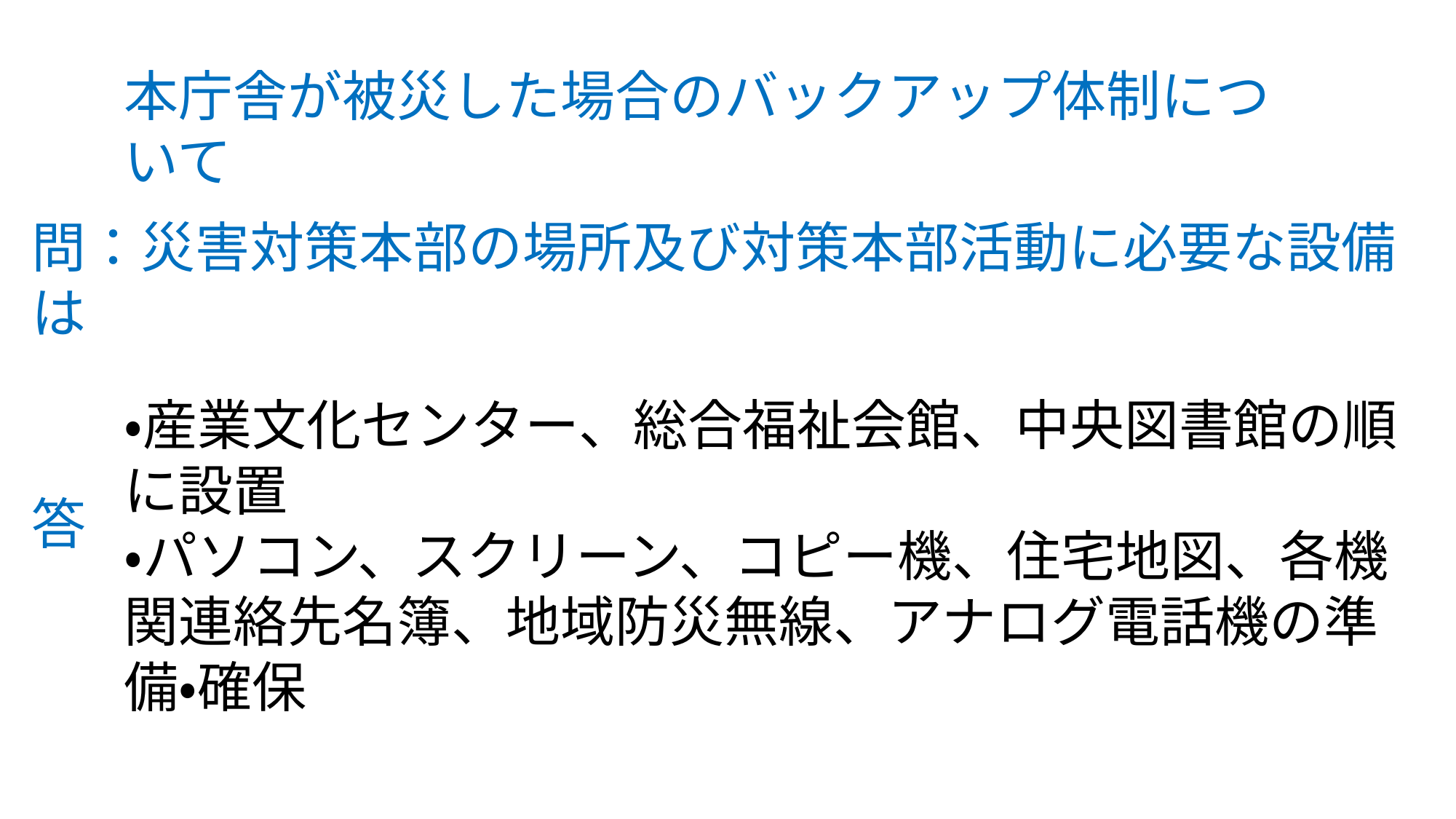

本庁舎が被災した場合のバックアップ体制について
問：災害対策本部の場所及び対策本部活動に必要な設備は
・産業文化センター、総合福祉会館、中央図書館の順に設置
・パソコン、スクリーン、コピー機、住宅地図、各機関連絡先名簿、地域防災無線、アナログ電話機の準備・確保
答